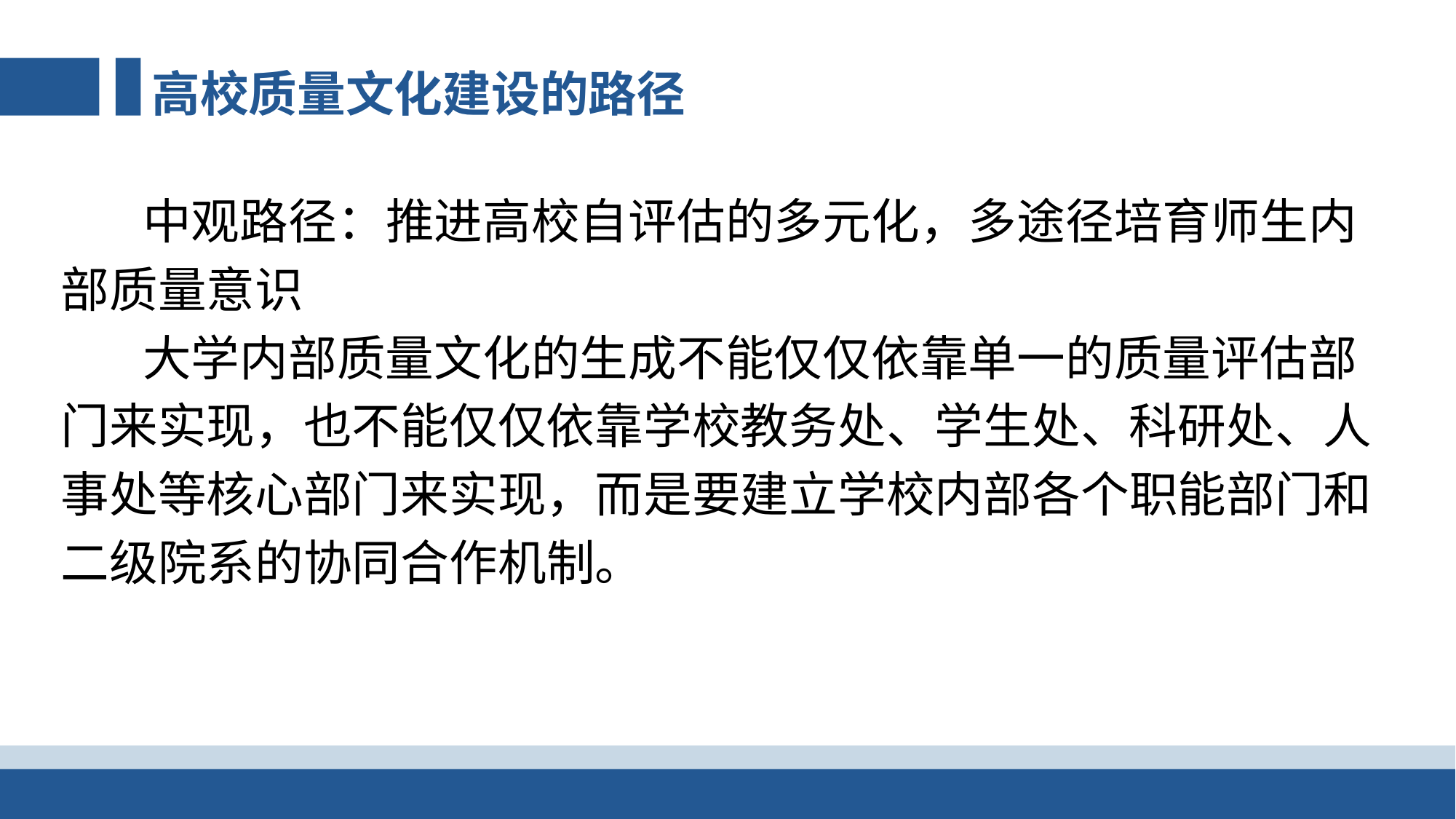

高校质量文化建设的路径
  中观路径：推进高校自评估的多元化，多途径培育师生内部质量意识
  大学内部质量文化的生成不能仅仅依靠单一的质量评估部门来实现，也不能仅仅依靠学校教务处、学生处、科研处、人事处等核心部门来实现，而是要建立学校内部各个职能部门和二级院系的协同合作机制。